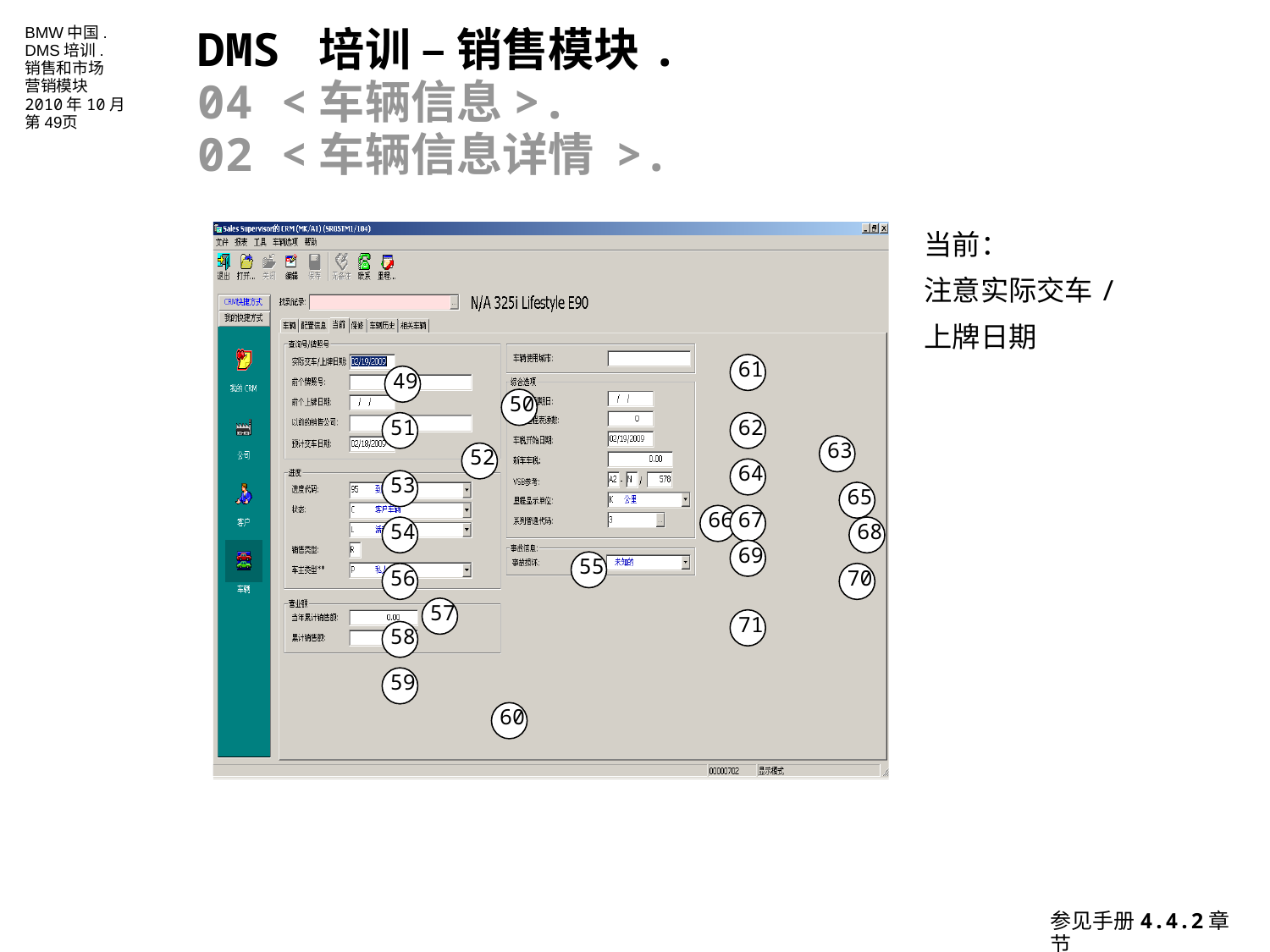

DMS 培训 – 销售模块.
04 <车辆信息>.
02 <车辆信息详情 >.

当前：
注意实际交车/
上牌日期
61

49

50

51

62

63

52

64

53

65

66

67

54

68

69

55

56

70

57

71

58

59

60

参见手册4.4.2章节